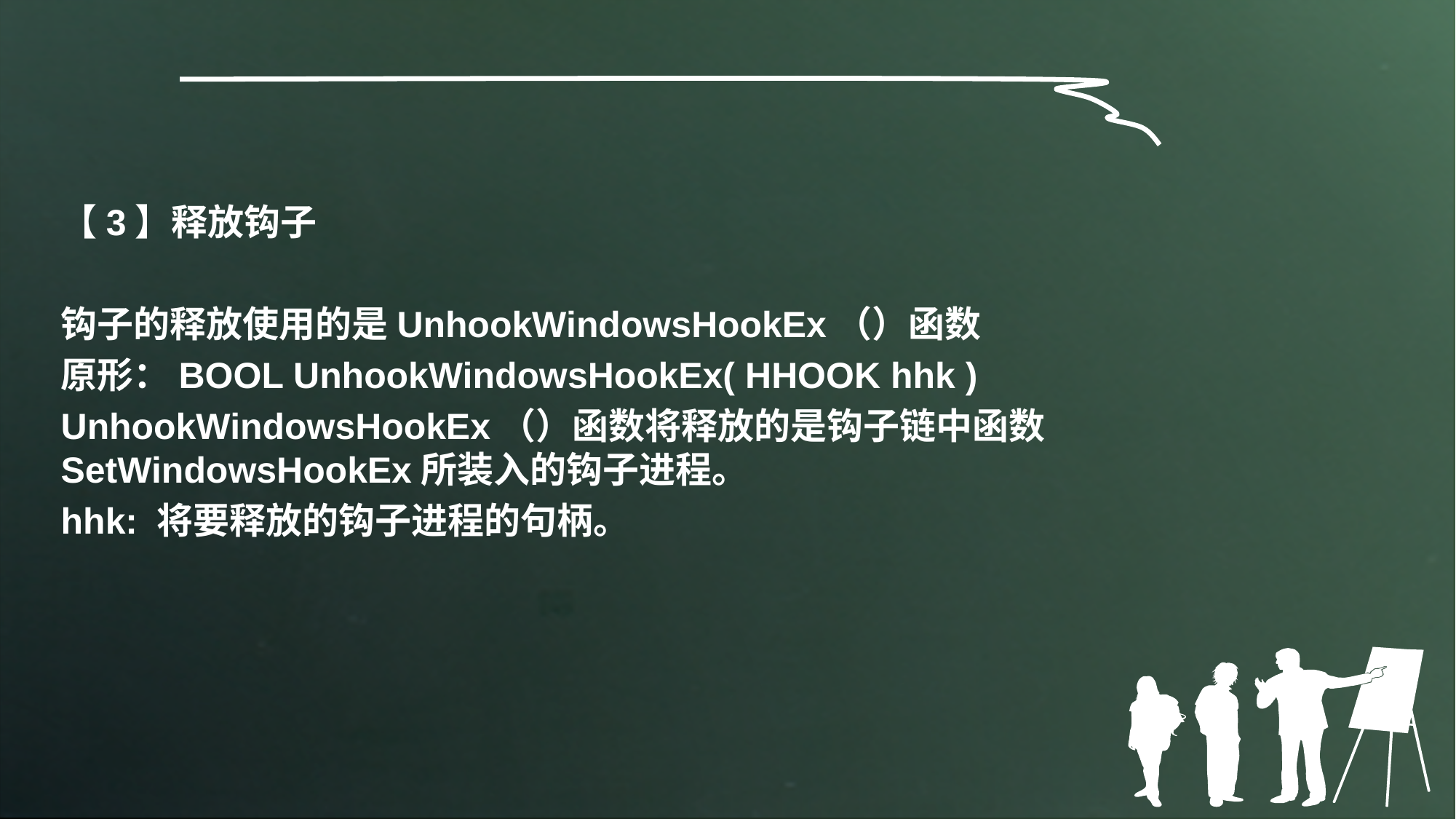

【3】释放钩子

钩子的释放使用的是UnhookWindowsHookEx（）函数
原形：BOOL UnhookWindowsHookEx( HHOOK hhk )
UnhookWindowsHookEx（）函数将释放的是钩子链中函数SetWindowsHookEx所装入的钩子进程。
hhk: 将要释放的钩子进程的句柄。